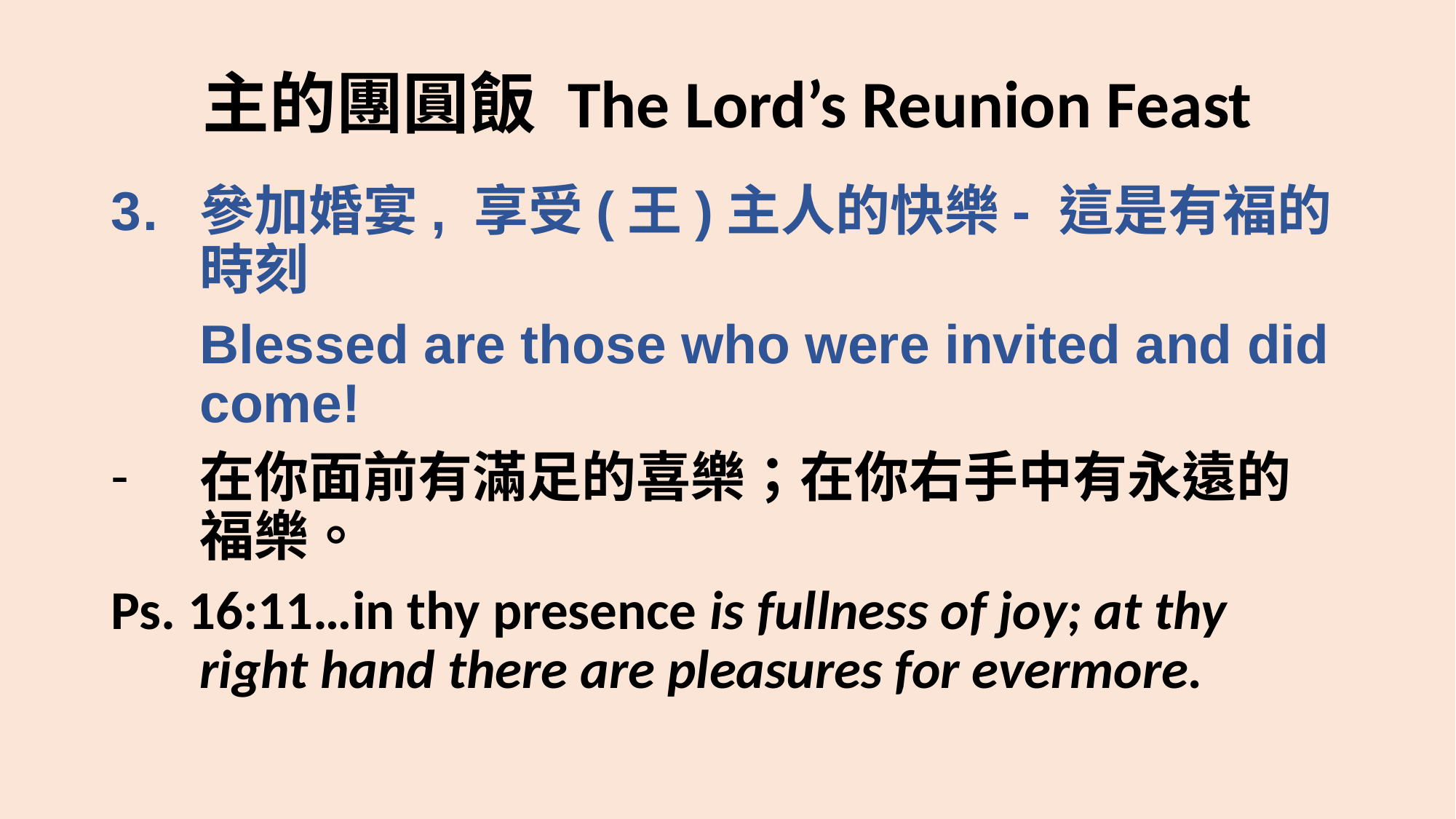

# 主的團圓飯 The Lord’s Reunion Feast
參加婚宴, 享受(王)主人的快樂- 這是有福的時刻
	Blessed are those who were invited and did come!
在你面前有滿足的喜樂；在你右手中有永遠的福樂。
Ps. 16:11…in thy presence is fullness of joy; at thy right hand there are pleasures for evermore.